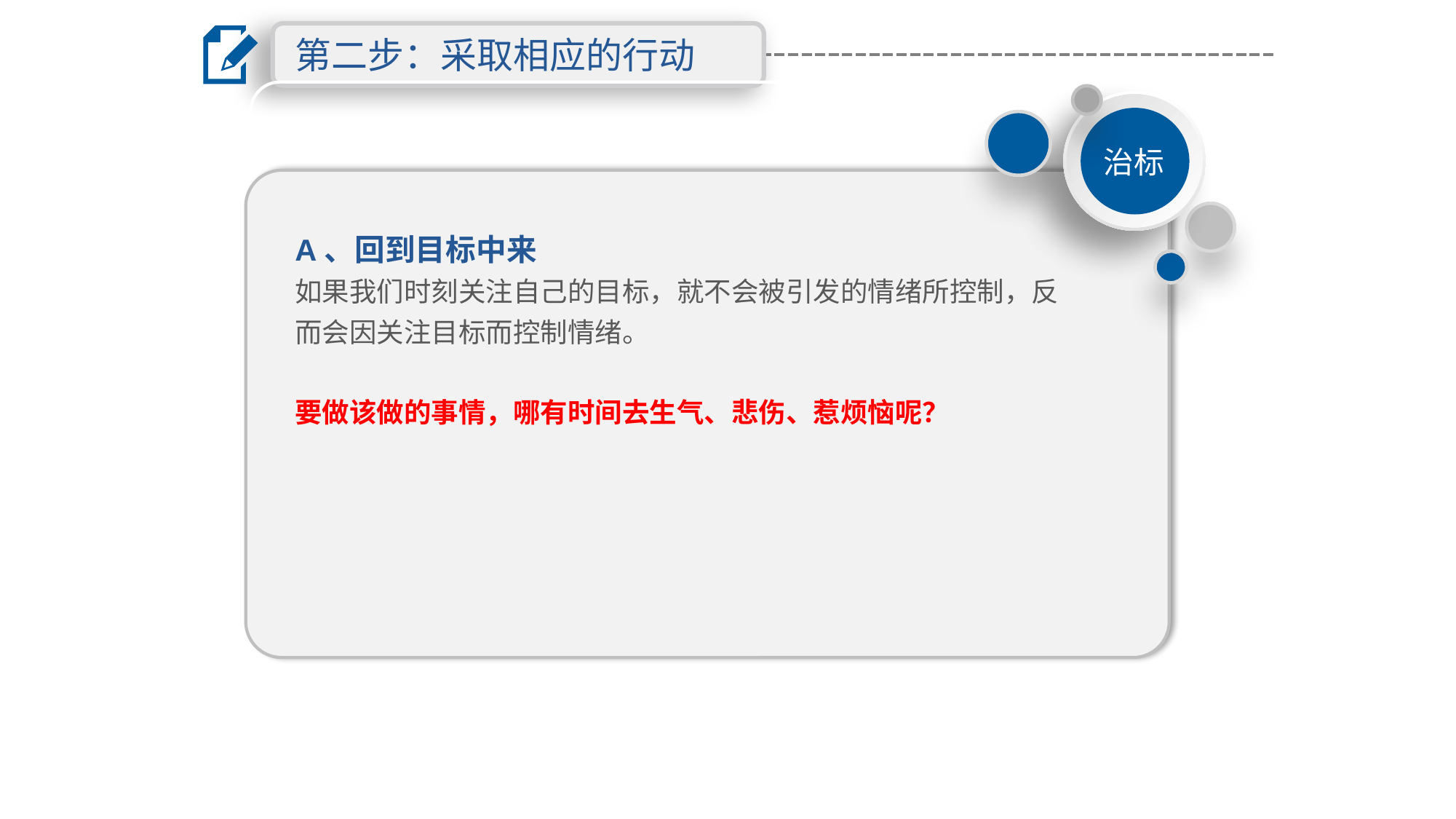

第二步：采取相应的行动

治标

A、回到目标中来
如果我们时刻关注自己的目标，就不会被引发的情绪所控制，反而会因关注目标而控制情绪。

要做该做的事情，哪有时间去生气、悲伤、惹烦恼呢？